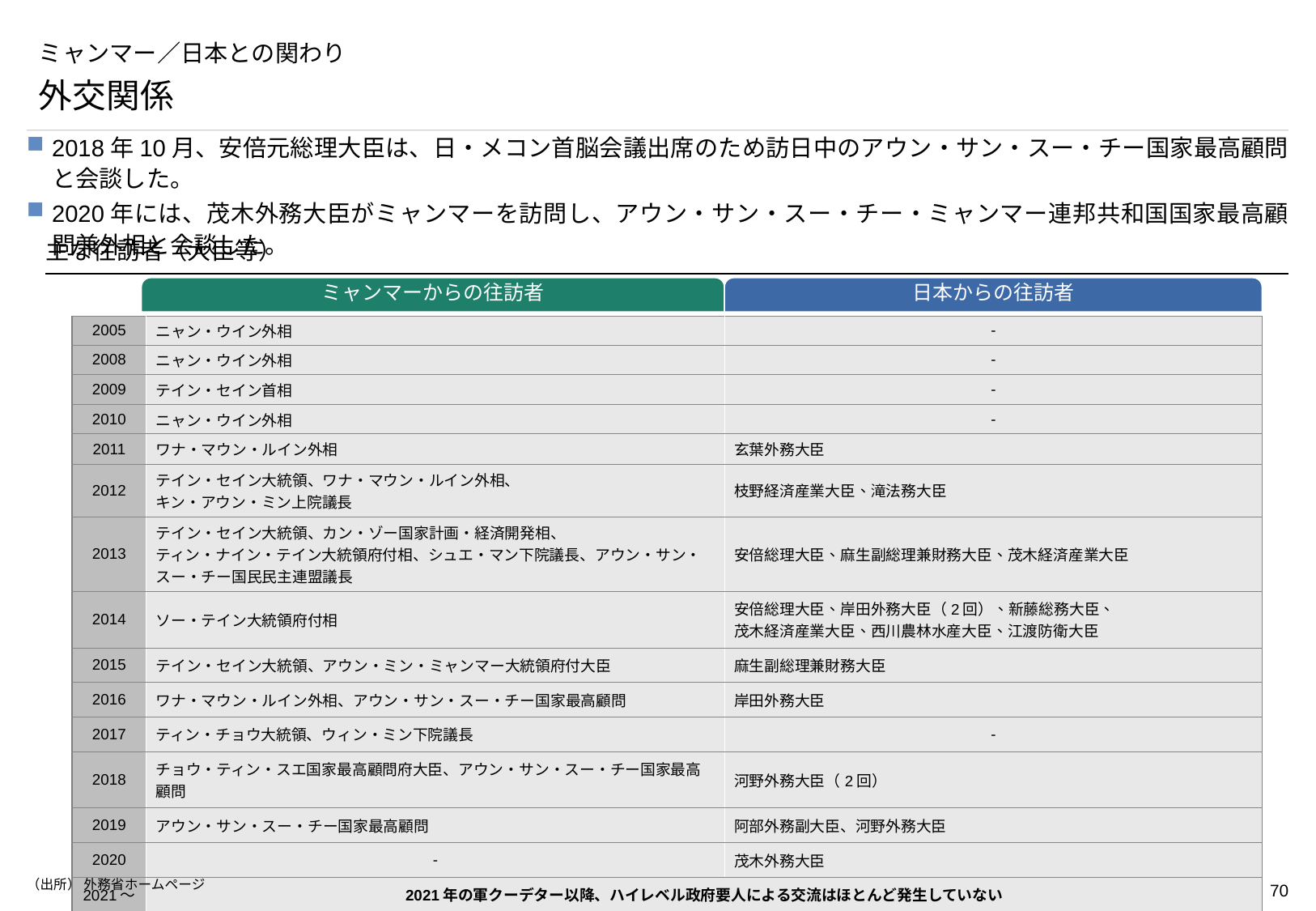

# ミャンマー／日本との関わり
外交関係
2018年10月、安倍元総理大臣は、日・メコン首脳会議出席のため訪日中のアウン・サン・スー・チー国家最高顧問と会談した。
2020年には、茂木外務大臣がミャンマーを訪問し、アウン・サン・スー・チー・ミャンマー連邦共和国国家最高顧問兼外相と会談した。
主な往訪者（大臣等）
ミャンマーからの往訪者
日本からの往訪者
| 2005 | ニャン・ウイン外相 | - |
| --- | --- | --- |
| 2008 | ニャン・ウイン外相 | - |
| 2009 | テイン・セイン首相 | - |
| 2010 | ニャン・ウイン外相 | - |
| 2011 | ワナ・マウン・ルイン外相 | 玄葉外務大臣 |
| 2012 | テイン・セイン大統領、ワナ・マウン・ルイン外相、 キン・アウン・ミン上院議長 | 枝野経済産業大臣、滝法務大臣 |
| 2013 | テイン・セイン大統領、カン・ゾー国家計画・経済開発相、 ティン・ナイン・テイン大統領府付相、シュエ・マン下院議長、アウン・サン・スー・チー国民民主連盟議長 | 安倍総理大臣、麻生副総理兼財務大臣、茂木経済産業大臣 |
| 2014 | ソー・テイン大統領府付相 | 安倍総理大臣、岸田外務大臣（2回）、新藤総務大臣、 茂木経済産業大臣、西川農林水産大臣、江渡防衛大臣 |
| 2015 | テイン・セイン大統領、アウン・ミン・ミャンマー大統領府付大臣 | 麻生副総理兼財務大臣 |
| 2016 | ワナ・マウン・ルイン外相、アウン・サン・スー・チー国家最高顧問 | 岸田外務大臣 |
| 2017 | ティン・チョウ大統領、ウィン・ミン下院議長 | - |
| 2018 | チョウ・ティン・スエ国家最高顧問府大臣、アウン・サン・スー・チー国家最高顧問 | 河野外務大臣（2回） |
| 2019 | アウン・サン・スー・チー国家最高顧問 | 阿部外務副大臣、河野外務大臣 |
| 2020 | - | 茂木外務大臣 |
| 2021～ | 2021年の軍クーデター以降、ハイレベル政府要人による交流はほとんど発生していない |  |
（出所） 外務省ホームページ